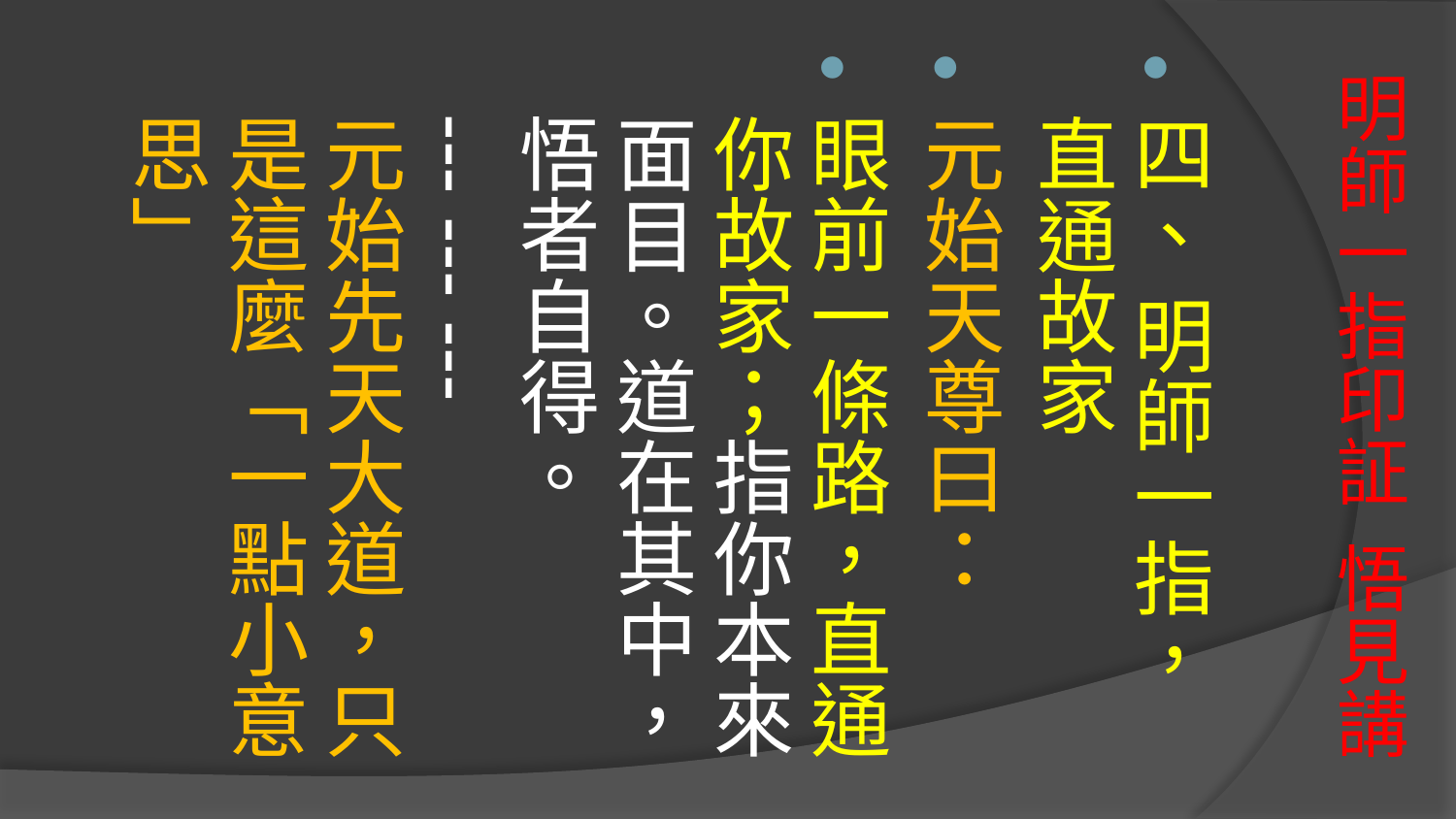

四、 明師一指，直通故家
元始天尊曰：
眼前一條路，直通你故家；指你本來面目。道在其中，悟者自得。
--- --- ---
元始先天大道，只是這麼「一點小意思」

# 明師一指印証  悟見講